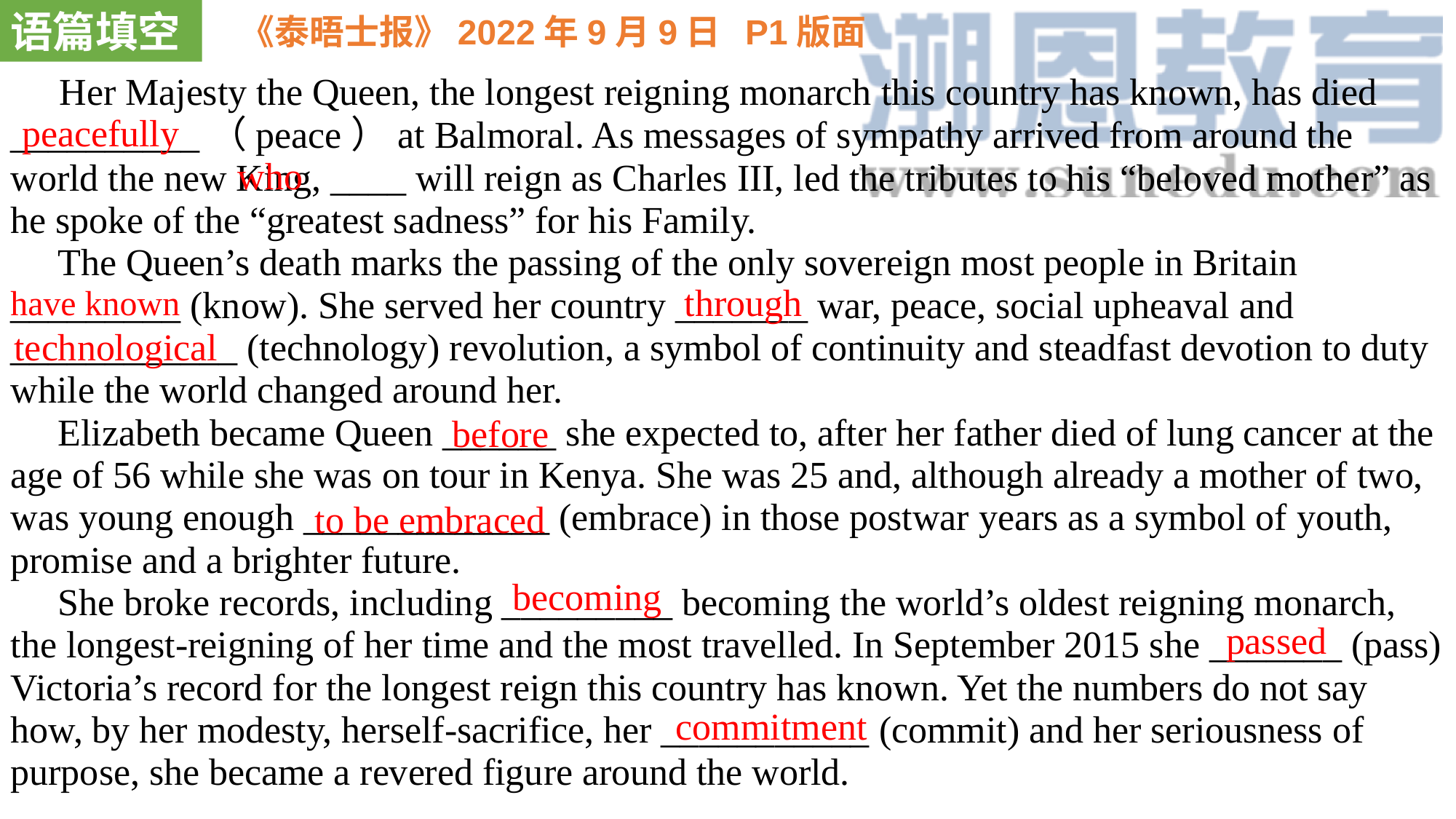

语篇填空
《泰晤士报》2022年9月9日  P1版面
     Her Majesty the Queen, the longest reigning monarch this country has known, has died __________（peace）at Balmoral. As messages of sympathy arrived from around the world the new King, ____ will reign as Charles III, led the tributes to his “beloved mother” as he spoke of the “greatest sadness” for his Family.
     The Queen’s death marks the passing of the only sovereign most people in Britain _________ (know). She served her country _______ war, peace, social upheaval and ____________ (technology) revolution, a symbol of continuity and steadfast devotion to duty while the world changed around her.
     Elizabeth became Queen ______ she expected to, after her father died of lung cancer at the age of 56 while she was on tour in Kenya. She was 25 and, although already a mother of two, was young enough _____________ (embrace) in those postwar years as a symbol of youth, promise and a brighter future.
     She broke records, including _________ becoming the world’s oldest reigning monarch, the longest-reigning of her time and the most travelled. In September 2015 she _______ (pass) Victoria’s record for the longest reign this country has known. Yet the numbers do not say how, by her modesty, herself-sacrifice, her ___________ (commit) and her seriousness of purpose, she became a revered figure around the world.
peacefully
who
through
have known
technological
before
to be embraced
becoming
passed
commitment